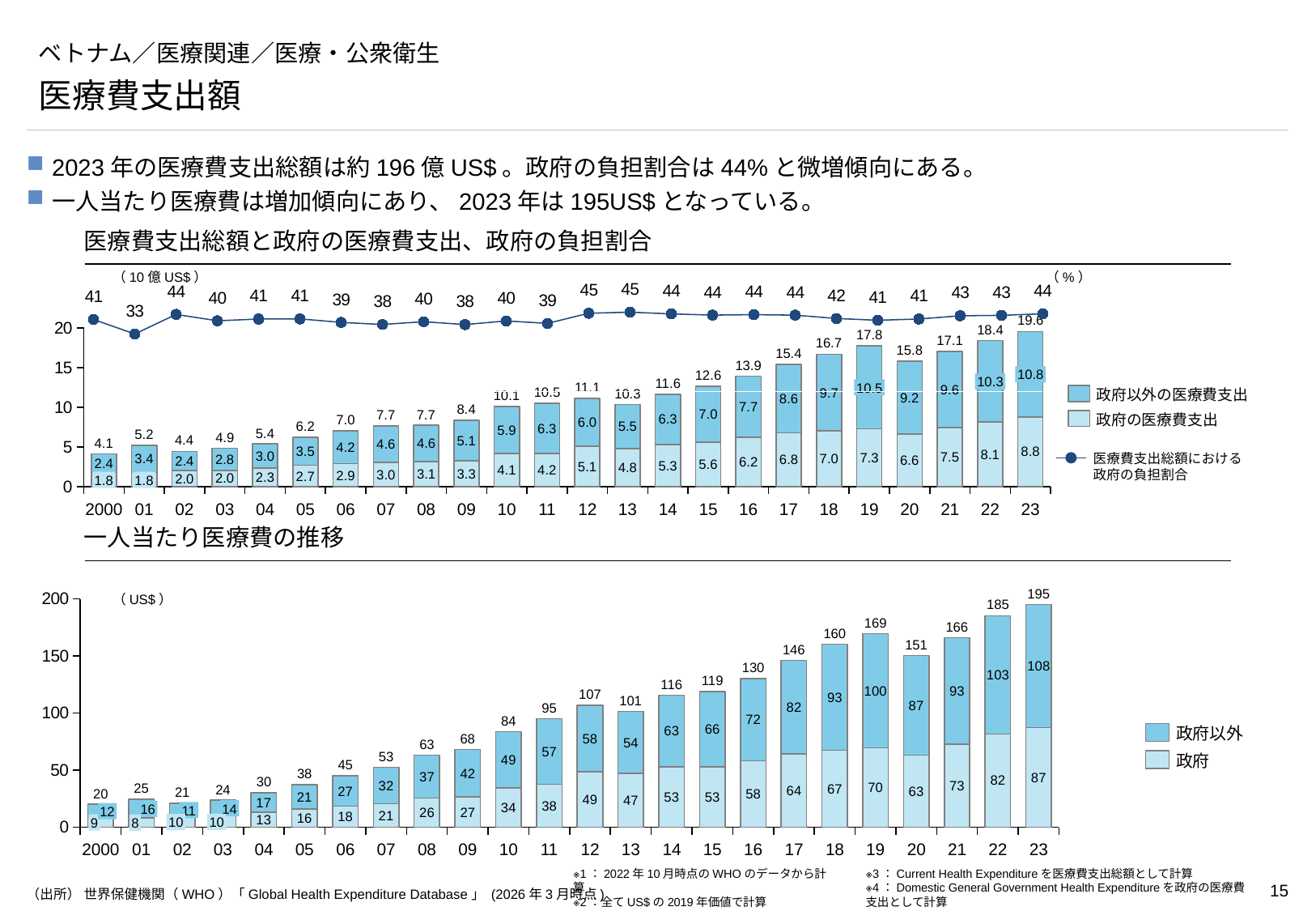

# ベトナム／医療関連／医療・公衆衛生
医療費支出額
2023年の医療費支出総額は約196億US$。政府の負担割合は44%と微増傾向にある。
一人当たり医療費は増加傾向にあり、2023年は195US$となっている。
医療費支出総額と政府の医療費支出、政府の負担割合

### Chart

| Category |  |
|---|---|
（10億US$）
（%）

### Chart

| Category |  |  |
|---|---|---|
19.6
18.4
17.8
17.1
16.7
15.8
15.4
13.9
10.8
12.6
10.3
11.6
11.1
10.5
10.5
10.3
政府以外の医療費支出

10.1
8.4
7.7
7.7
政府の医療費支出

7.0
6.2
5.4
5.2

4.9
4.4
4.1
医療費支出総額における
政府の負担割合

1.8
1.8
2000
01
02
03
04
05
06
07
08
09
10
11
12
13
14
15
16
17
18
19
20
21
22
23
一人当たり医療費の推移

### Chart

| Category |  |  |
|---|---|---|
195
（US$）
185
169
166
160
151
146
130
119
116
107
101
95
84
政府以外

68
63
53
政府

45
38
30
25
24
21
20
14
16
11
12
10
10
9
8
2000
01
02
03
04
05
06
07
08
09
10
11
12
13
14
15
16
17
18
19
20
21
22
23
※1：2022年10月時点のWHOのデータから計算
※2：全てUS$の2019年価値で計算
※3：Current Health Expenditureを医療費支出総額として計算
※4：Domestic General Government Health Expenditureを政府の医療費支出として計算
（出所） 世界保健機関（WHO）「Global Health Expenditure Database」 (2026年3月時点)